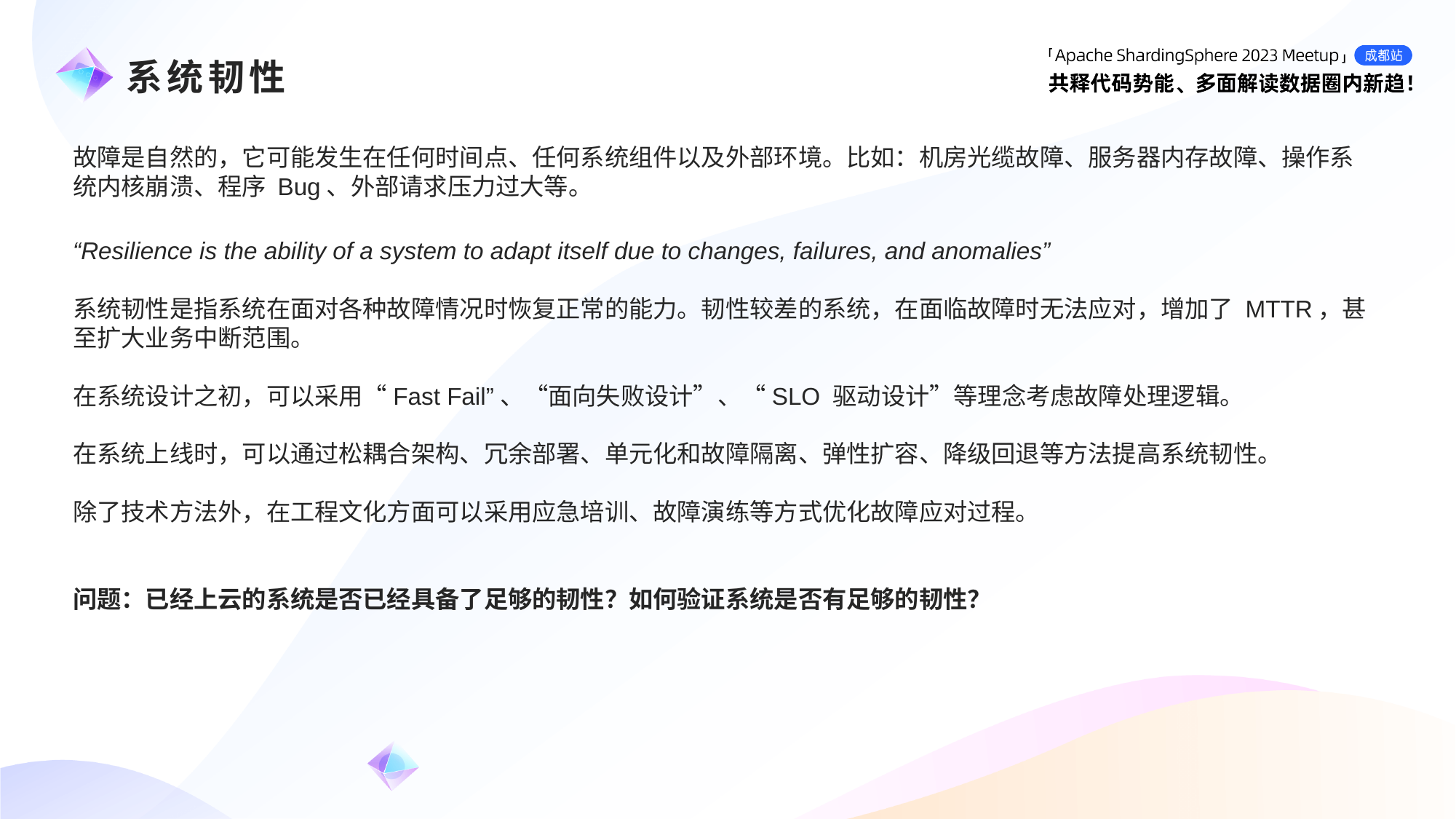

e7d195523061f1c0c2b73831c94a3edc981f60e396d3e182073EE1468018468A7F192AE5E5CD515B6C3125F8AF6E4EE646174E8CF0B46FD19828DCE8CDA3B3A044A74F0E769C5FA8CB87AB6FC303C8BA3785FAC64AF5424764E128FECAE4CC727650C04623638EBB0E38E204334561D5C6A1F0CAD760F6FBB7D9E209A4CCD06739B0CBDF42479AA5F56606813F7B2771
系统韧性
故障是自然的，它可能发生在任何时间点、任何系统组件以及外部环境。比如：机房光缆故障、服务器内存故障、操作系统内核崩溃、程序 Bug、外部请求压力过大等。

“Resilience is the ability of a system to adapt itself due to changes, failures, and anomalies”

系统韧性是指系统在面对各种故障情况时恢复正常的能力。韧性较差的系统，在面临故障时无法应对，增加了 MTTR，甚至扩大业务中断范围。

在系统设计之初，可以采用“Fast Fail”、“面向失败设计”、“SLO 驱动设计”等理念考虑故障处理逻辑。

在系统上线时，可以通过松耦合架构、冗余部署、单元化和故障隔离、弹性扩容、降级回退等方法提高系统韧性。

除了技术方法外，在工程文化方面可以采用应急培训、故障演练等方式优化故障应对过程。

问题：已经上云的系统是否已经具备了足够的韧性？如何验证系统是否有足够的韧性？